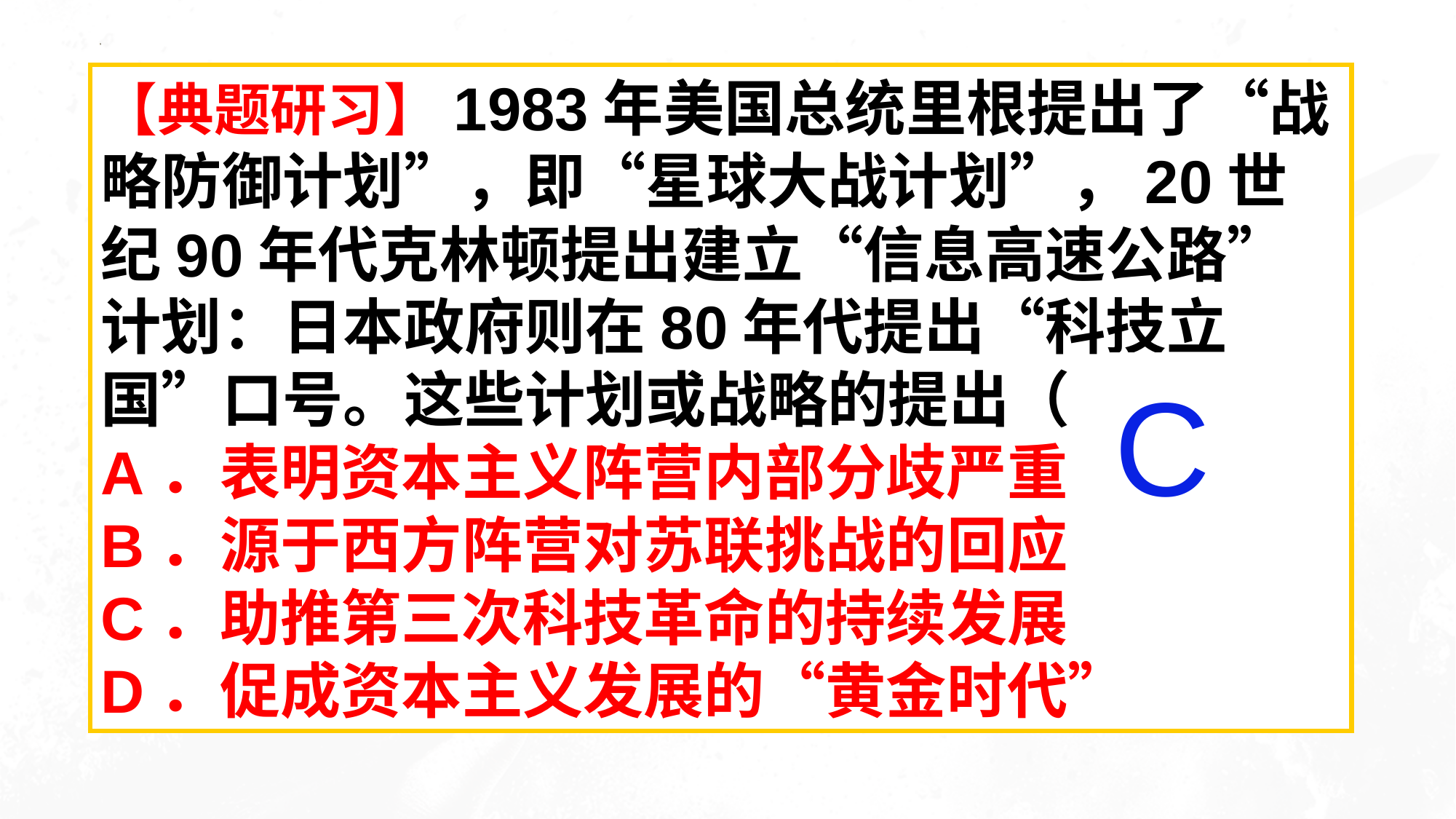

【典题研习】1983年美国总统里根提出了“战略防御计划”，即“星球大战计划”，20世纪90年代克林顿提出建立“信息高速公路”计划：日本政府则在80年代提出“科技立国”口号。这些计划或战略的提出（   ）
A．表明资本主义阵营内部分歧严重
B．源于西方阵营对苏联挑战的回应
C．助推第三次科技革命的持续发展
D．促成资本主义发展的“黄金时代”
C